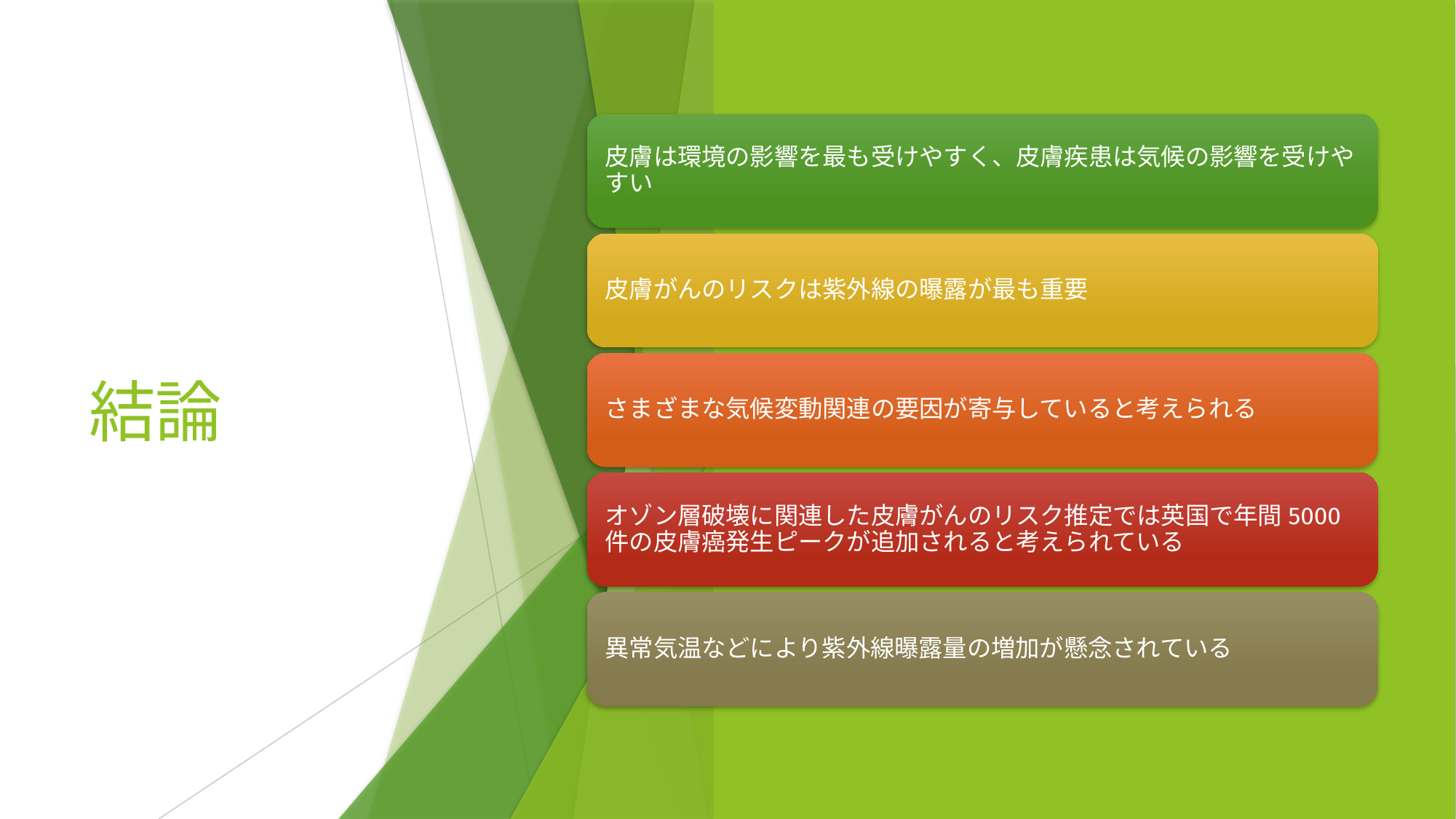

皮膚は環境の影響を最も受けやすく、皮膚疾患は気候の影響を受けやすい
皮膚がんのリスクは紫外線の曝露が最も重要
さまざまな気候変動関連の要因が寄与していると考えられる
オゾン層破壊に関連した皮膚がんのリスク推定では英国で年間5000件の皮膚癌発生ピークが追加されると考えられている
異常気温などにより紫外線曝露量の増加が懸念されている
# 結論